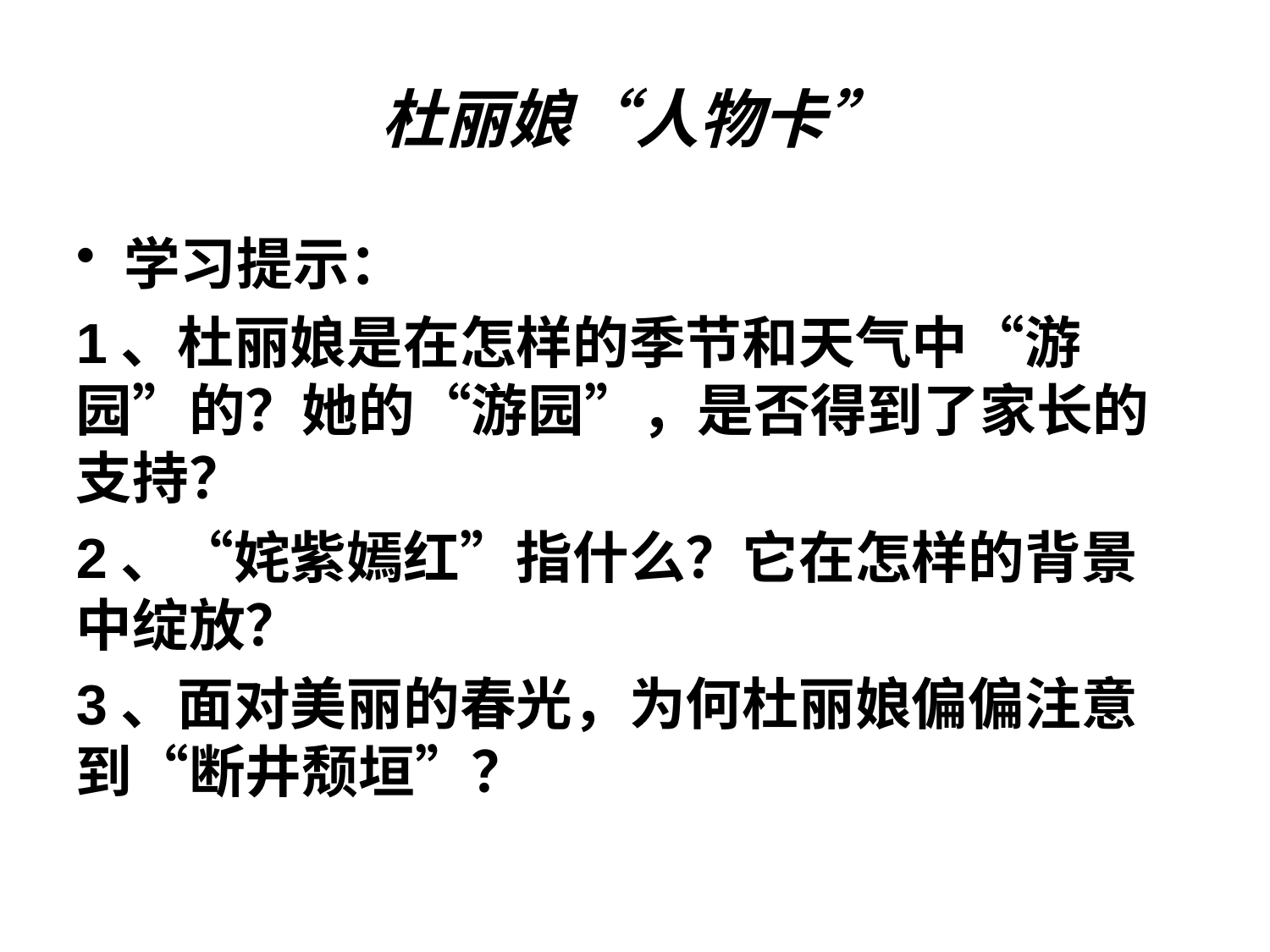

# 杜丽娘“人物卡”
学习提示：
1、杜丽娘是在怎样的季节和天气中“游园”的？她的“游园”，是否得到了家长的支持？
2、“姹紫嫣红”指什么？它在怎样的背景中绽放？
3、面对美丽的春光，为何杜丽娘偏偏注意到“断井颓垣”？